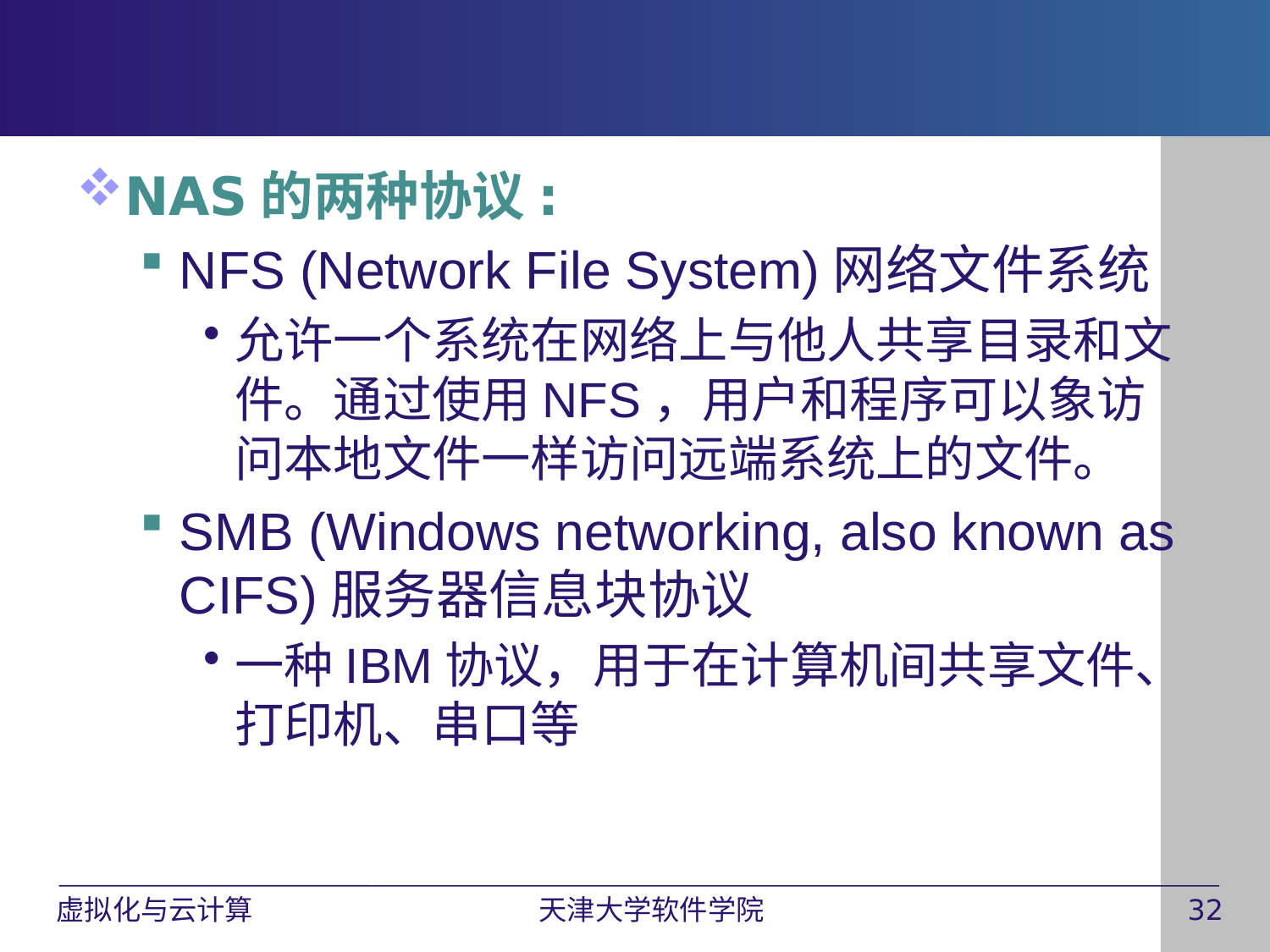

#
NAS的两种协议:
NFS (Network File System)网络文件系统
允许一个系统在网络上与他人共享目录和文件。通过使用NFS，用户和程序可以象访问本地文件一样访问远端系统上的文件。
SMB (Windows networking, also known as CIFS)服务器信息块协议
一种IBM协议，用于在计算机间共享文件、打印机、串口等